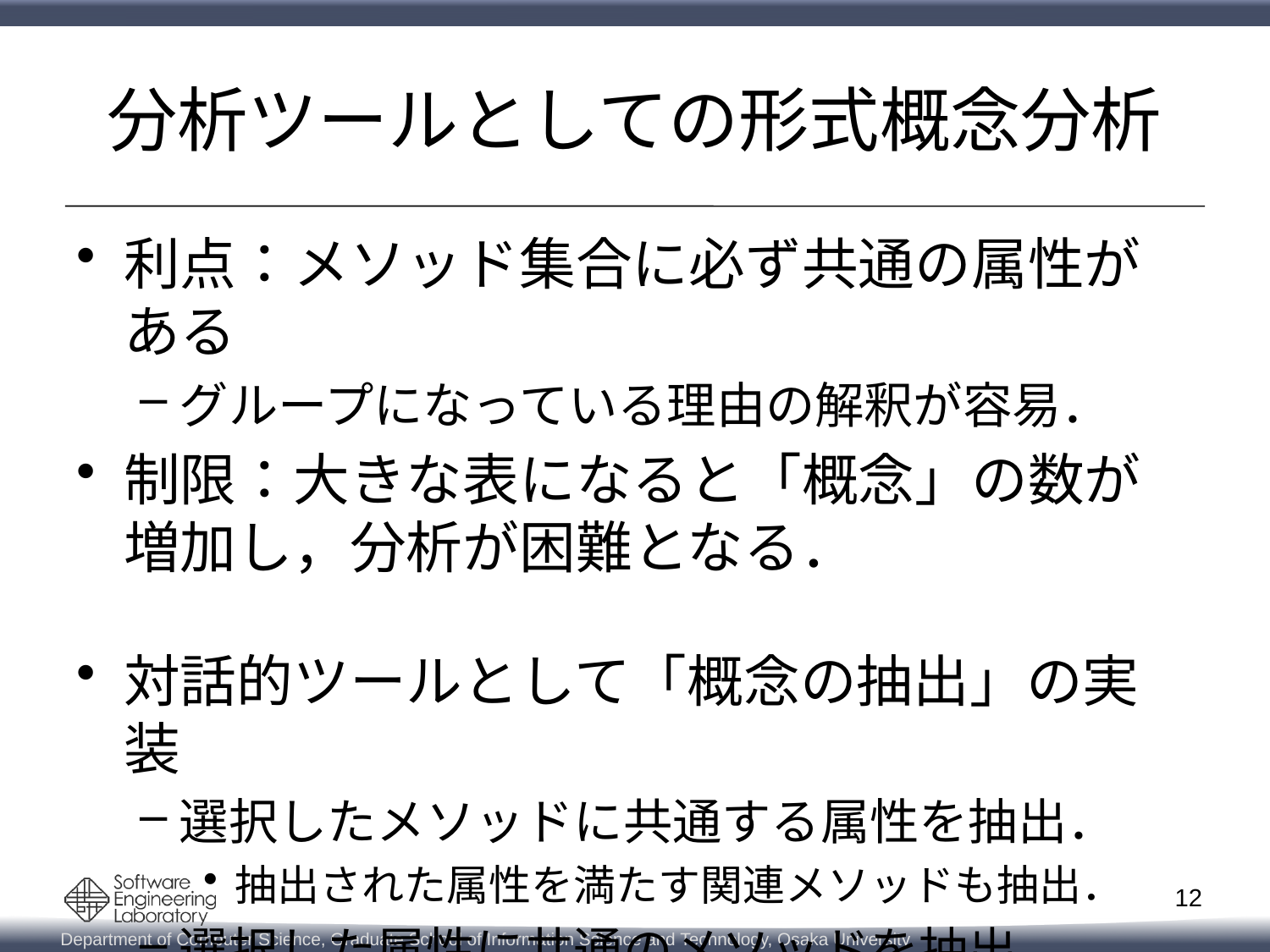

# 分析ツールとしての形式概念分析
利点：メソッド集合に必ず共通の属性がある
グループになっている理由の解釈が容易．
制限：大きな表になると「概念」の数が増加し，分析が困難となる．

対話的ツールとして「概念の抽出」の実装
選択したメソッドに共通する属性を抽出．
抽出された属性を満たす関連メソッドも抽出．
選択した属性に共通のメソッドを抽出．
抽出されたメソッドが他にどの属性を満たすかも抽出．
12